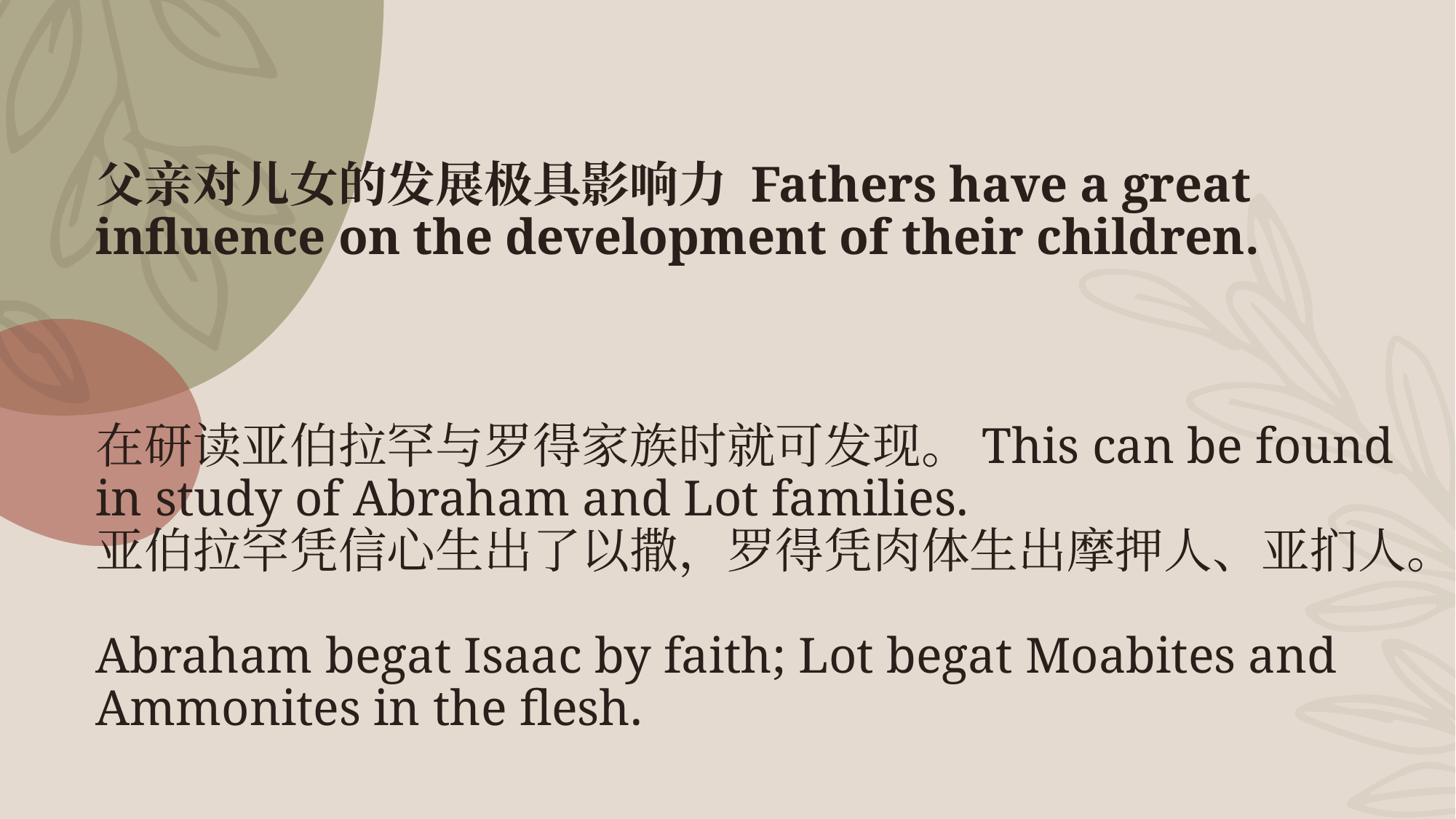

# 父亲对儿女的发展极具影响力 Fathers have a great influence on the development of their children. 在研读亚伯拉罕与罗得家族时就可发现。This can be found in study of Abraham and Lot families. 亚伯拉罕凭信心生出了以撒，罗得凭肉体生出摩押人、亚扪人。 Abraham begat Isaac by faith; Lot begat Moabites and Ammonites in the flesh.